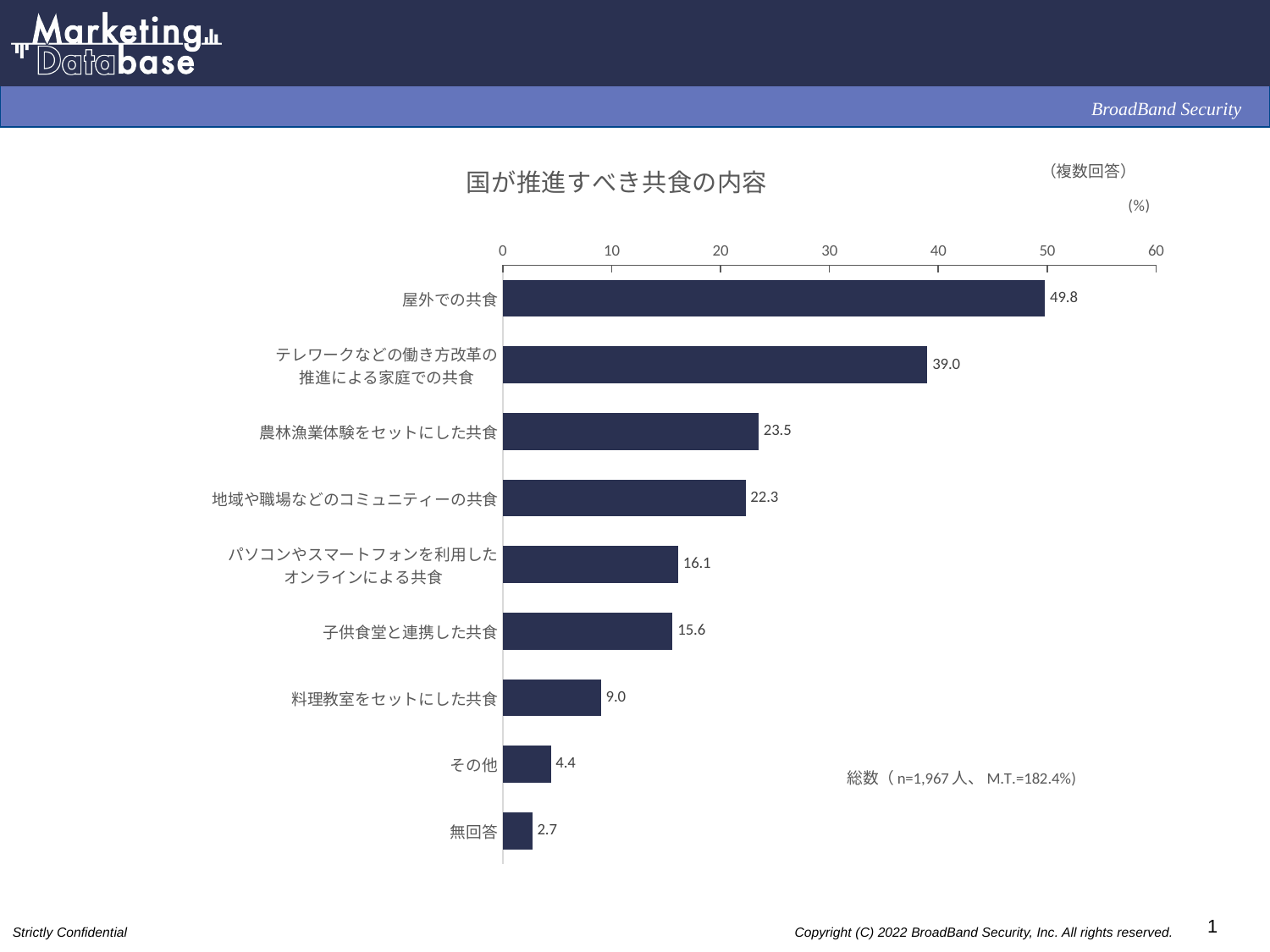

### Chart: 国が推進すべき共食の内容

| Category |  |
|---|---|
| 屋外での共食 | 49.8 |
| テレワークなどの働き方改革の
推進による家庭での共食 | 39.0 |
| 農林漁業体験をセットにした共食 | 23.5 |
| 地域や職場などのコミュニティーの共食 | 22.3 |
| パソコンやスマートフォンを利用した
オンラインによる共食 | 16.1 |
| 子供食堂と連携した共食 | 15.6 |
| 料理教室をセットにした共食 | 9.0 |
| その他 | 4.4 |
| 無回答 | 2.7 |